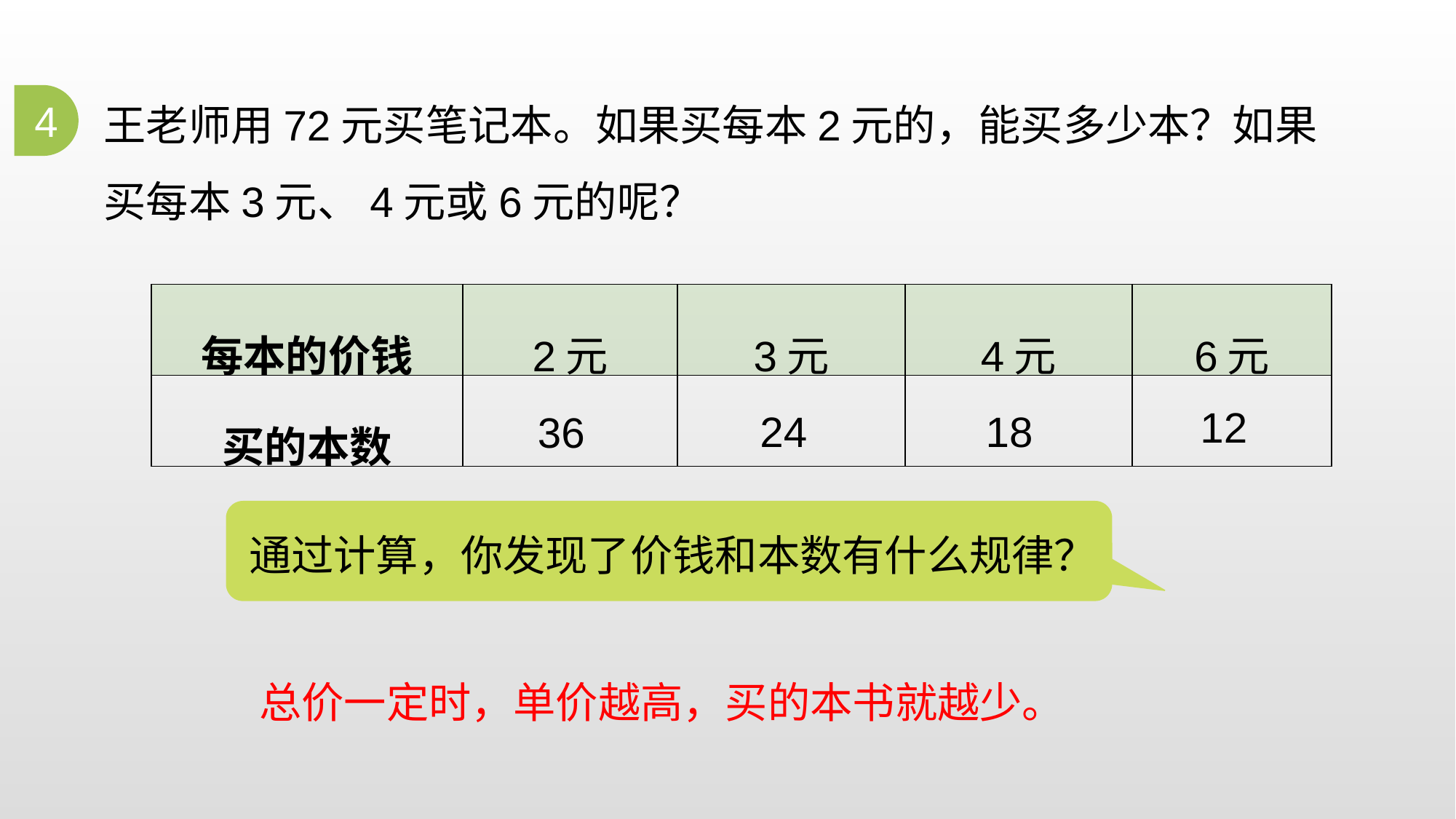

王老师用72元买笔记本。如果买每本2元的，能买多少本？如果买每本3元、4元或6元的呢？
4
| 每本的价钱 | 2元 | 3元 | 4元 | 6元 |
| --- | --- | --- | --- | --- |
| 买的本数 |  |  |  |  |
12
24
18
36
通过计算，你发现了价钱和本数有什么规律？

总价一定时，单价越高，买的本书就越少。